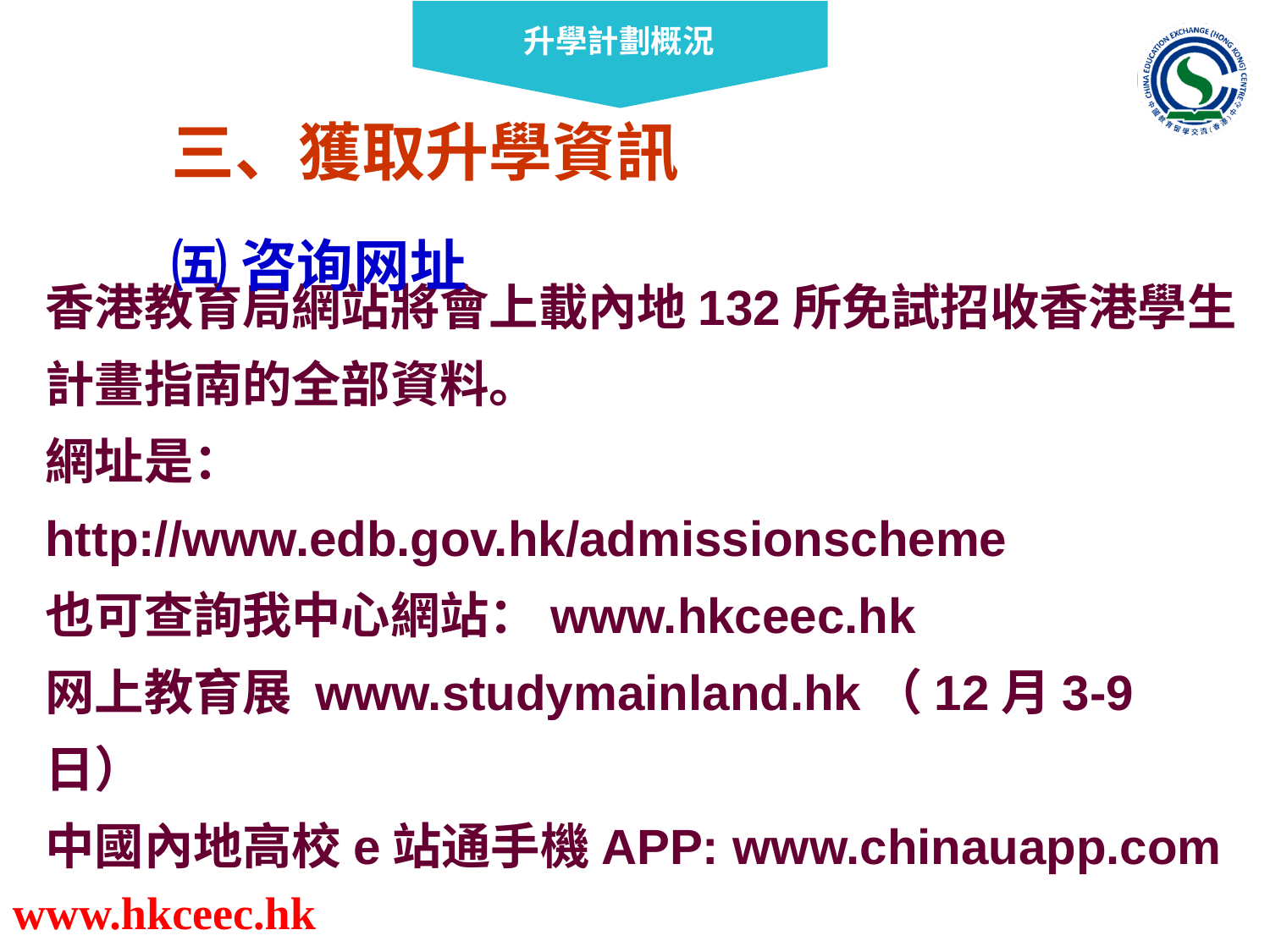

三、獲取升學資訊
㈤ 咨询网址
香港教育局網站將會上載內地132所免試招收香港學生計畫指南的全部資料。
網址是：
http://www.edb.gov.hk/admissionscheme
也可查詢我中心網站：www.hkceec.hk
网上教育展 www.studymainland.hk（12月3-9日）
中國內地高校e站通手機APP: www.chinauapp.com